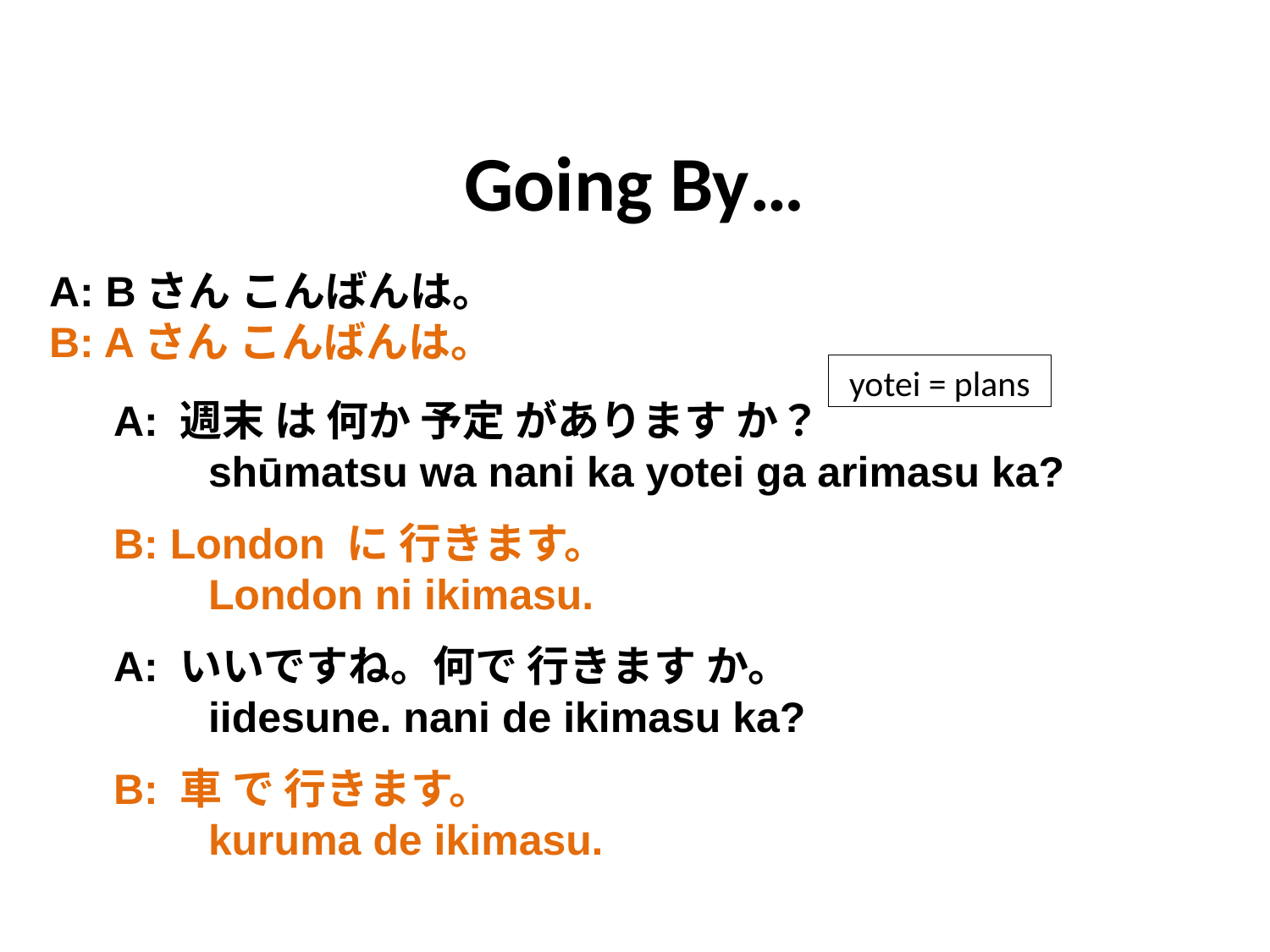

# Going By…
A: Bさん こんばんは。
B: Aさん こんばんは。
yotei = plans
A: 週末 は 何か 予定 があります か？
　　shūmatsu wa nani ka yotei ga arimasu ka?
B: London に 行きます。
　　London ni ikimasu.
A: いいですね。何で 行きます か。
　　iidesune. nani de ikimasu ka?
B: 車 で 行きます。
　　kuruma de ikimasu.